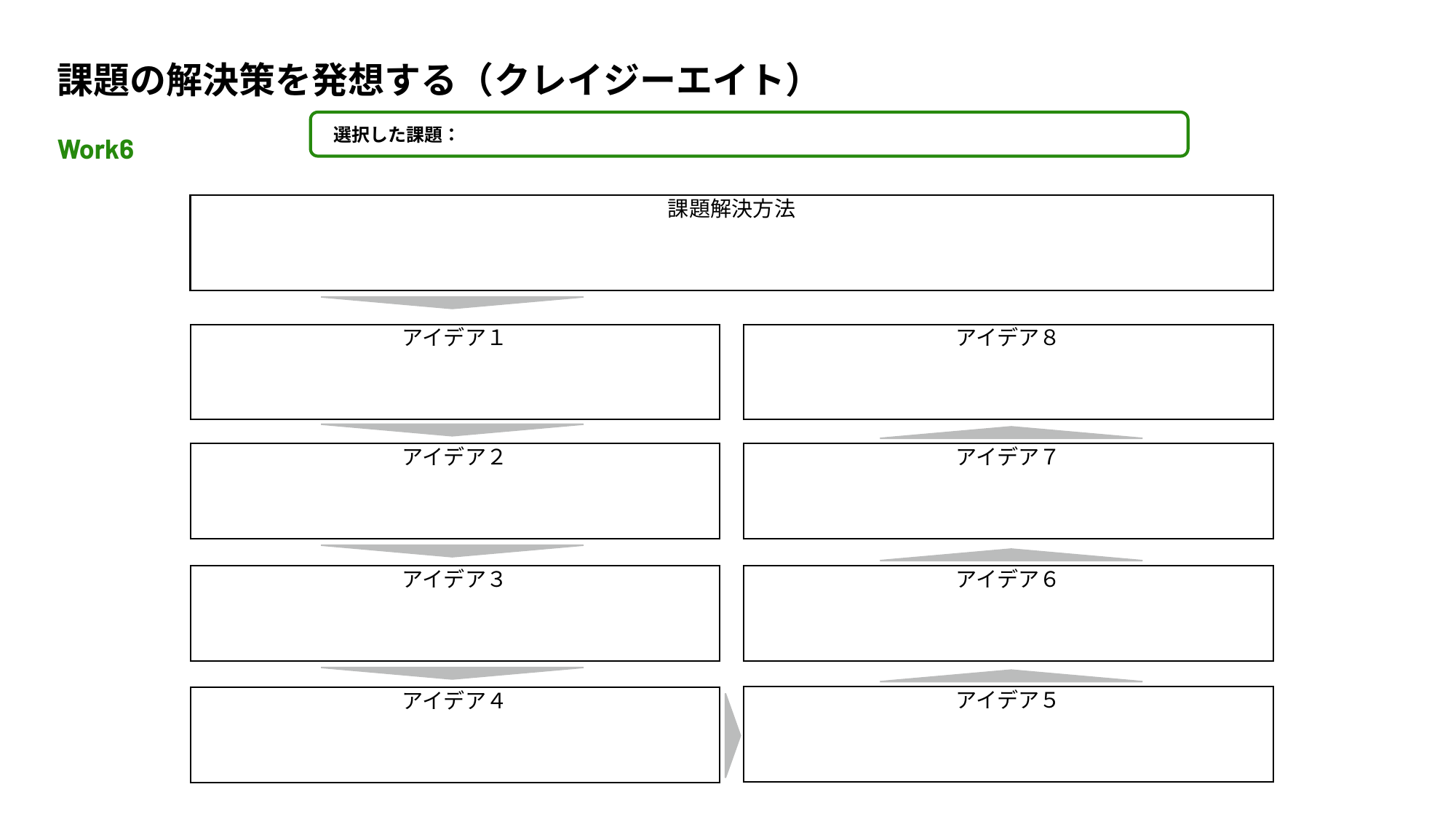

# 課題の解決策を発想する（クレイジーエイト）
    選択した課題：
Work6
課題解決方法

アイデア１

アイデア８

アイデア２

アイデア７

アイデア３

アイデア６

アイデア５

アイデア４

7